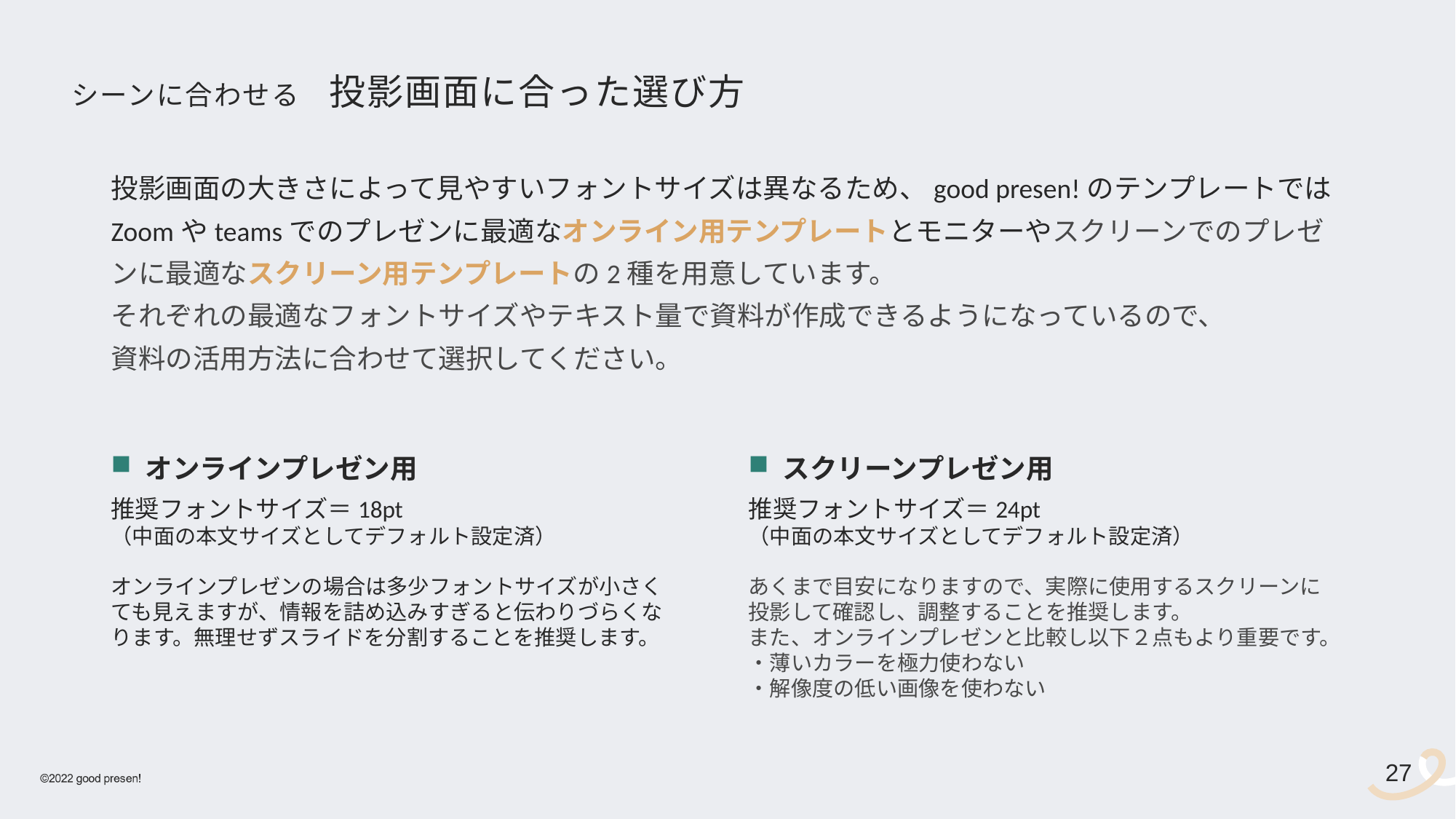

# シーンに合わせる　投影画面に合った選び方
投影画面の大きさによって見やすいフォントサイズは異なるため、good presen!のテンプレートではZoomやteamsでのプレゼンに最適なオンライン用テンプレートとモニターやスクリーンでのプレゼンに最適なスクリーン用テンプレートの2種を用意しています。
それぞれの最適なフォントサイズやテキスト量で資料が作成できるようになっているので、
資料の活用方法に合わせて選択してください。
オンラインプレゼン用
推奨フォントサイズ＝18pt
（中面の本文サイズとしてデフォルト設定済）

オンラインプレゼンの場合は多少フォントサイズが小さくても見えますが、情報を詰め込みすぎると伝わりづらくなります。無理せずスライドを分割することを推奨します。
スクリーンプレゼン用
推奨フォントサイズ＝24pt
（中面の本文サイズとしてデフォルト設定済）

あくまで目安になりますので、実際に使用するスクリーンに
投影して確認し、調整することを推奨します。
また、オンラインプレゼンと比較し以下２点もより重要です。
・薄いカラーを極力使わない
・解像度の低い画像を使わない